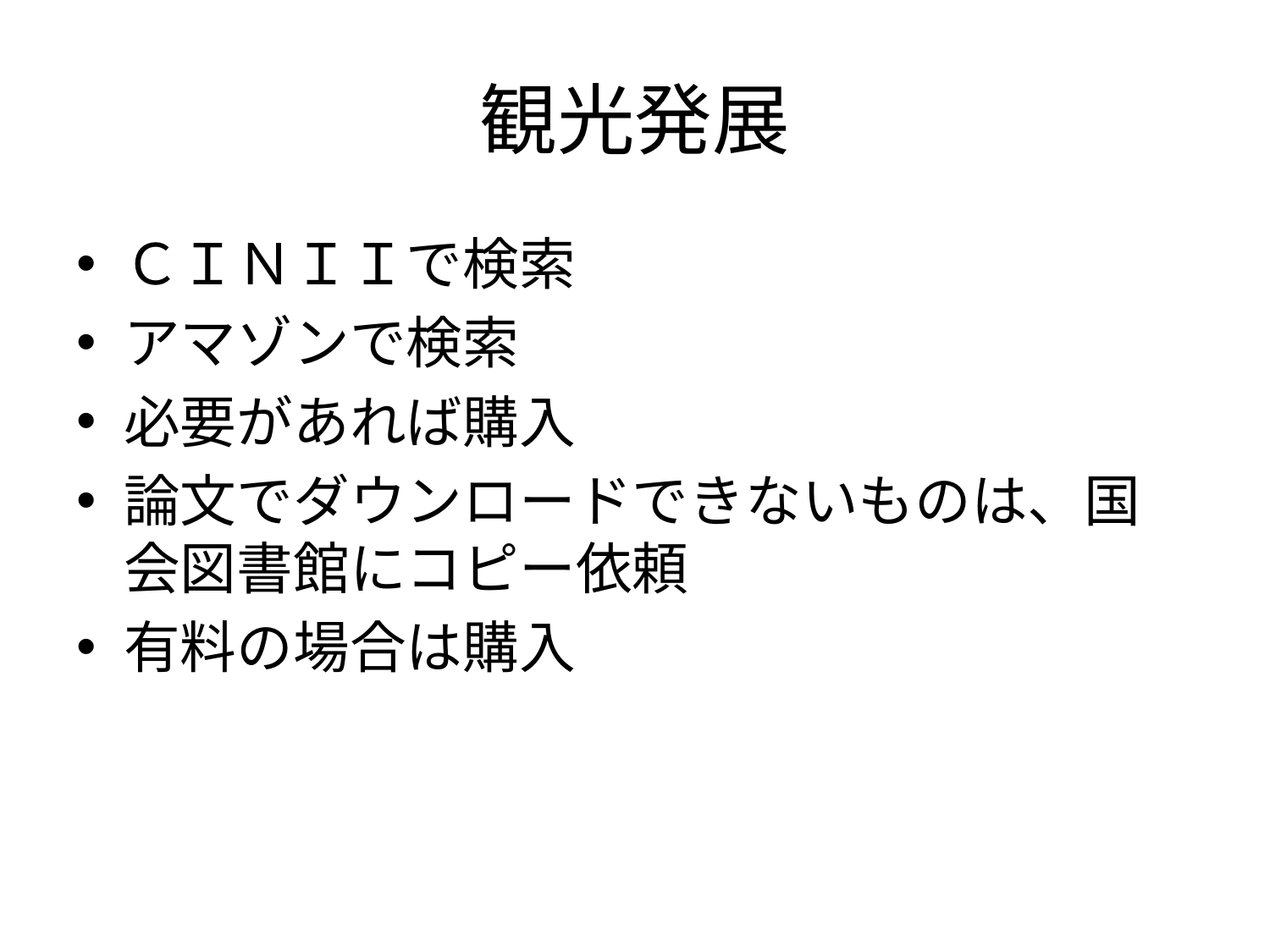

# 観光発展
ＣＩＮＩＩで検索
アマゾンで検索
必要があれば購入
論文でダウンロードできないものは、国会図書館にコピー依頼
有料の場合は購入